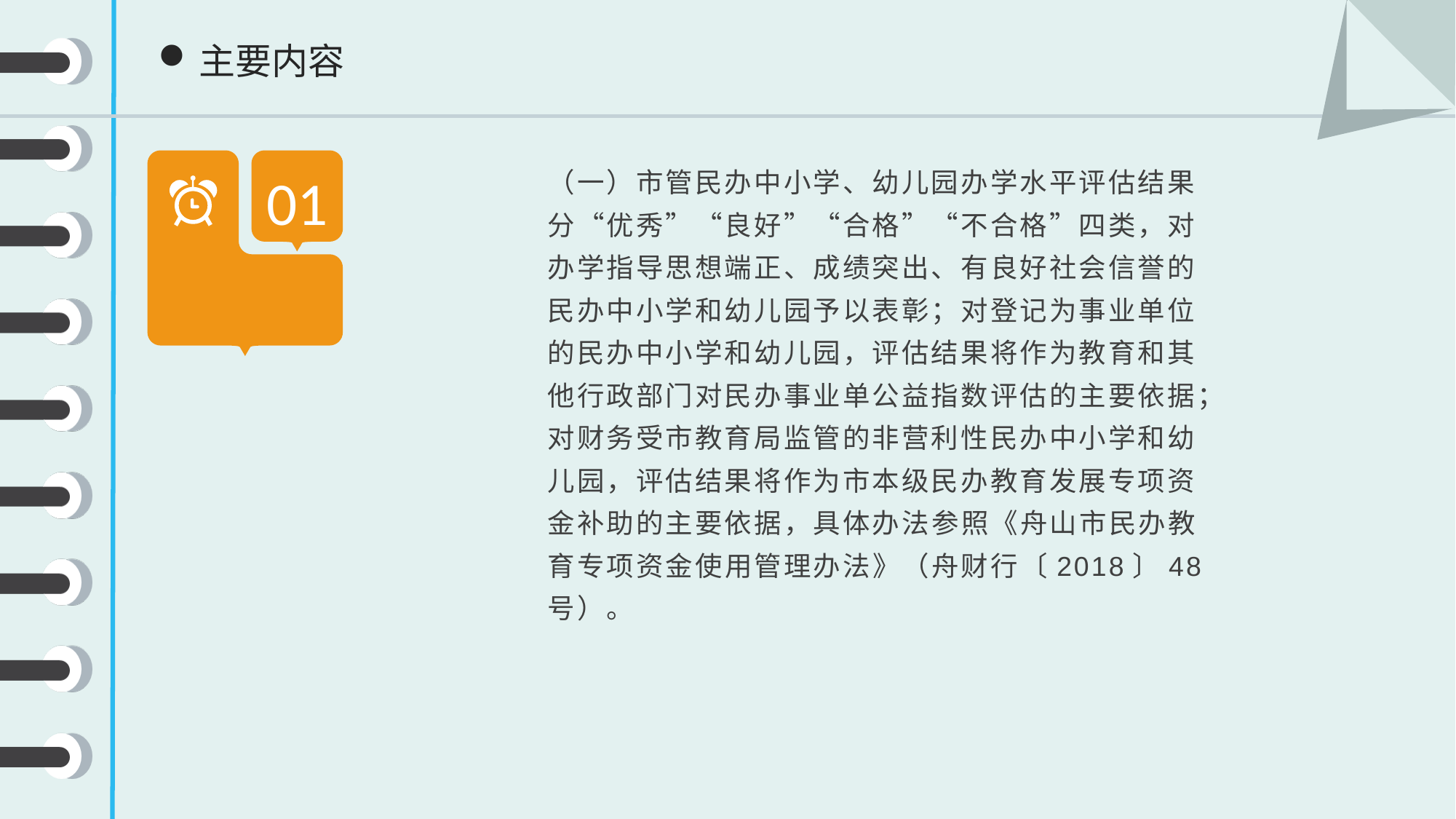

主要内容
（一）市管民办中小学、幼儿园办学水平评估结果分“优秀”“良好”“合格”“不合格”四类，对办学指导思想端正、成绩突出、有良好社会信誉的民办中小学和幼儿园予以表彰；对登记为事业单位的民办中小学和幼儿园，评估结果将作为教育和其他行政部门对民办事业单公益指数评估的主要依据；对财务受市教育局监管的非营利性民办中小学和幼儿园，评估结果将作为市本级民办教育发展专项资金补助的主要依据，具体办法参照《舟山市民办教育专项资金使用管理办法》（舟财行〔2018〕48号）。

01